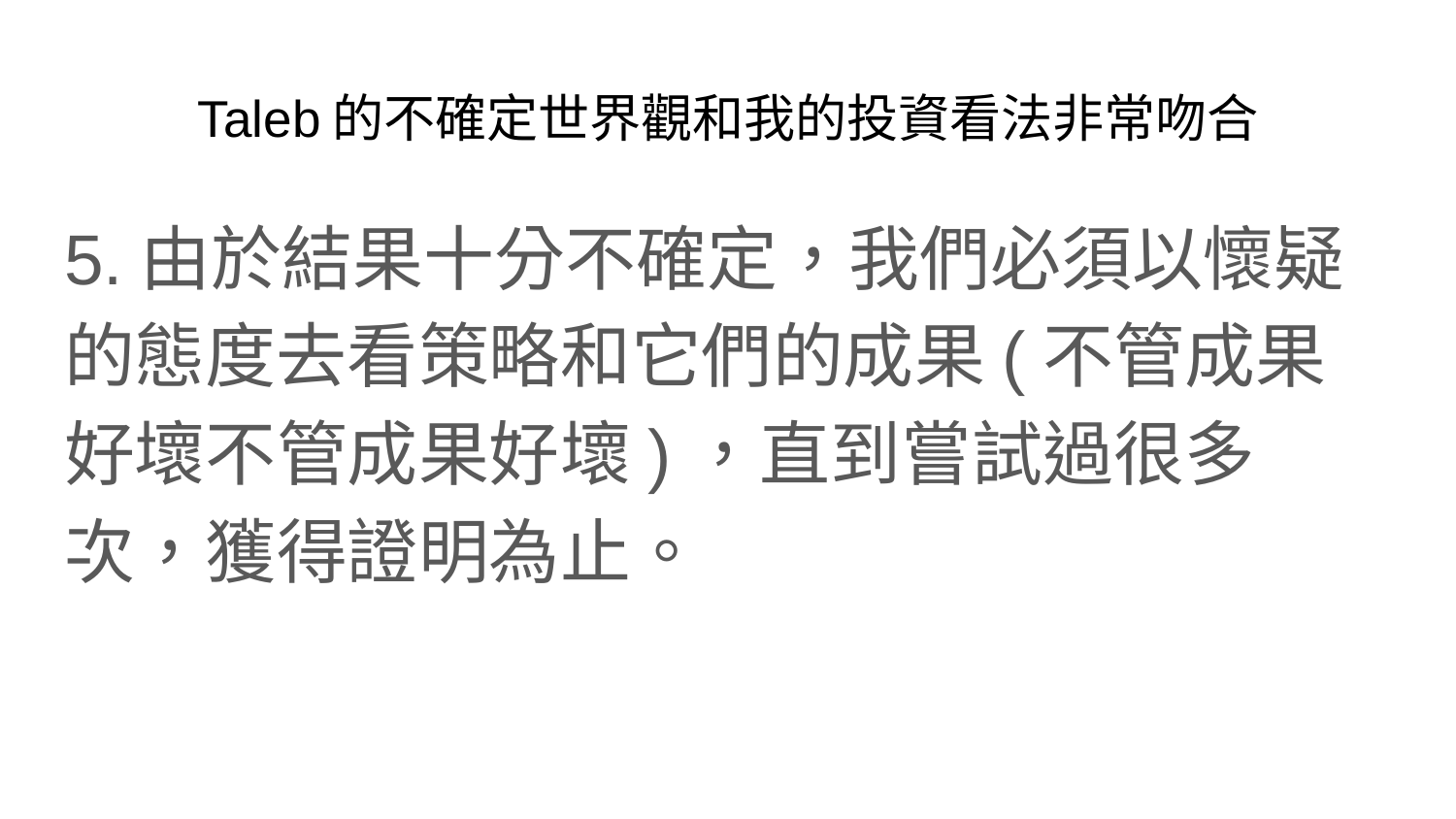

# Taleb的不確定世界觀和我的投資看法非常吻合

5.由於結果十分不確定，我們必須以懷疑的態度去看策略和它們的成果(不管成果好壞不管成果好壞)，直到嘗試過很多次，獲得證明為止。